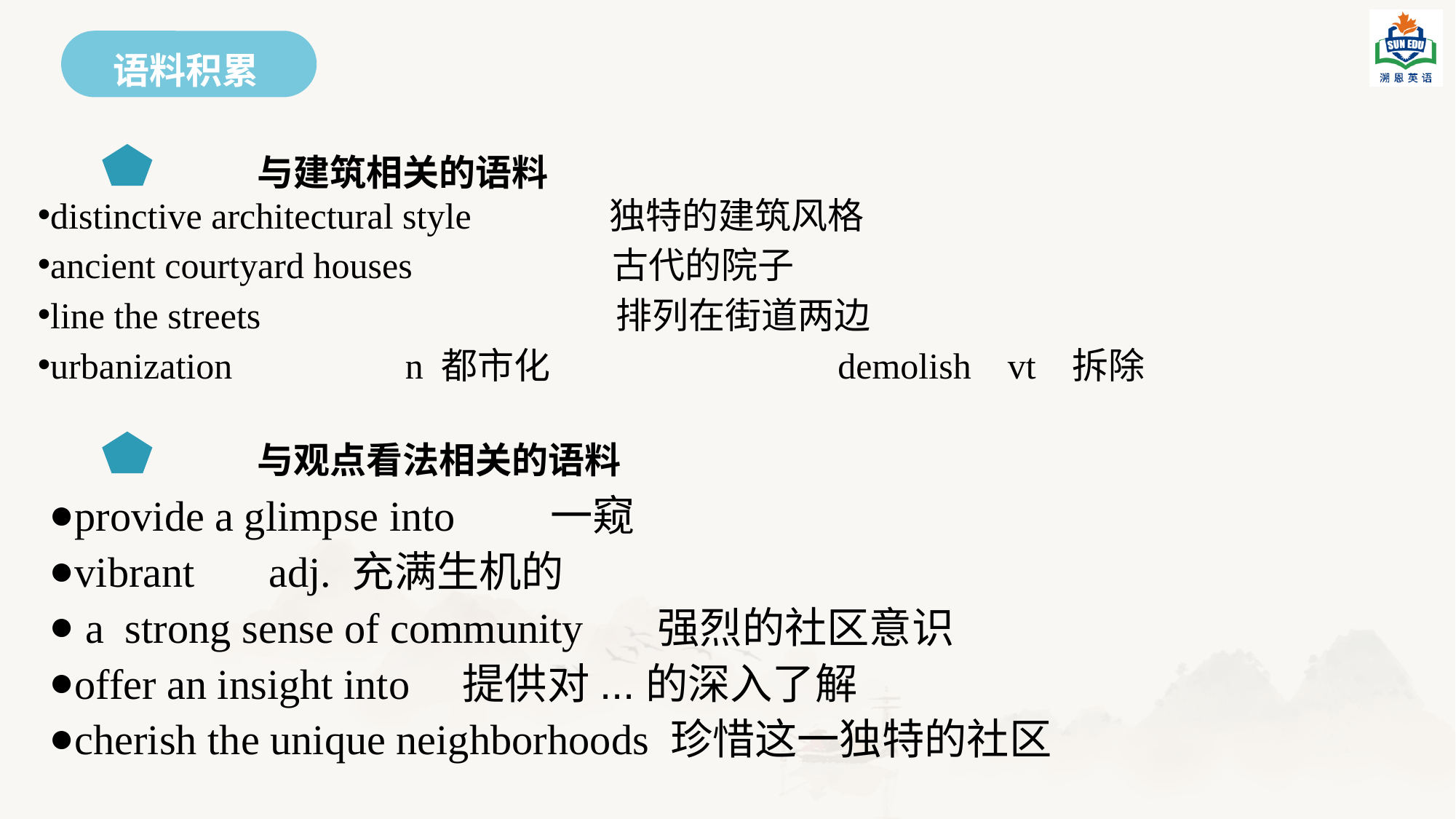

语料积累
#

与建筑相关的语料
distinctive architectural style              独特的建筑风格
ancient courtyard houses                     古代的院子
line the streets                                      排列在街道两边
urbanization                   n 都市化                                  demolish    vt   拆除

与观点看法相关的语料
provide a glimpse into        一窥
vibrant       adj. 充满生机的
 a  strong sense of community      强烈的社区意识
offer an insight into    提供对...的深入了解
cherish the unique neighborhoods 珍惜这一独特的社区